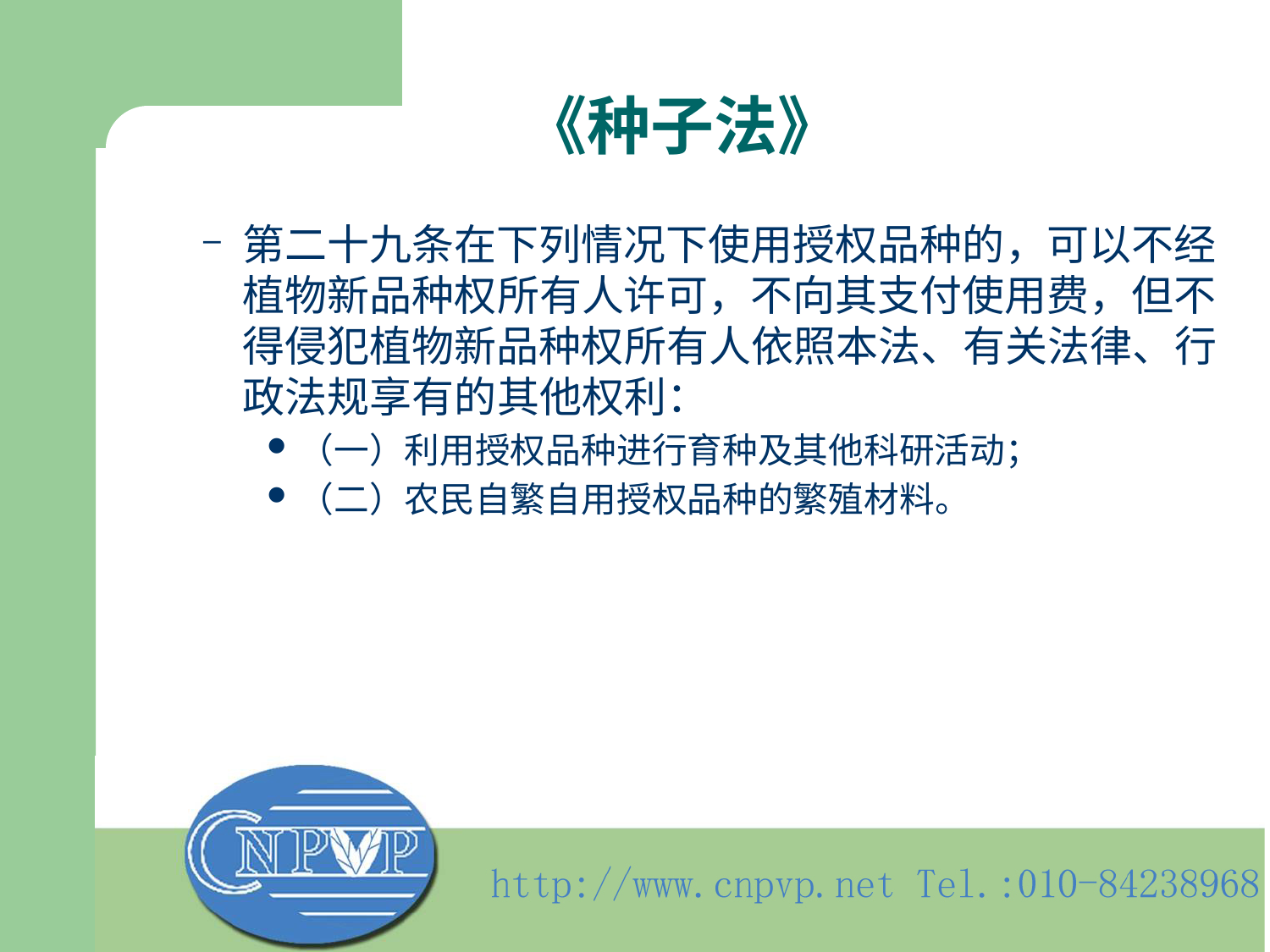

# 《种子法》
第二十九条在下列情况下使用授权品种的，可以不经植物新品种权所有人许可，不向其支付使用费，但不得侵犯植物新品种权所有人依照本法、有关法律、行政法规享有的其他权利：
（一）利用授权品种进行育种及其他科研活动；
（二）农民自繁自用授权品种的繁殖材料。